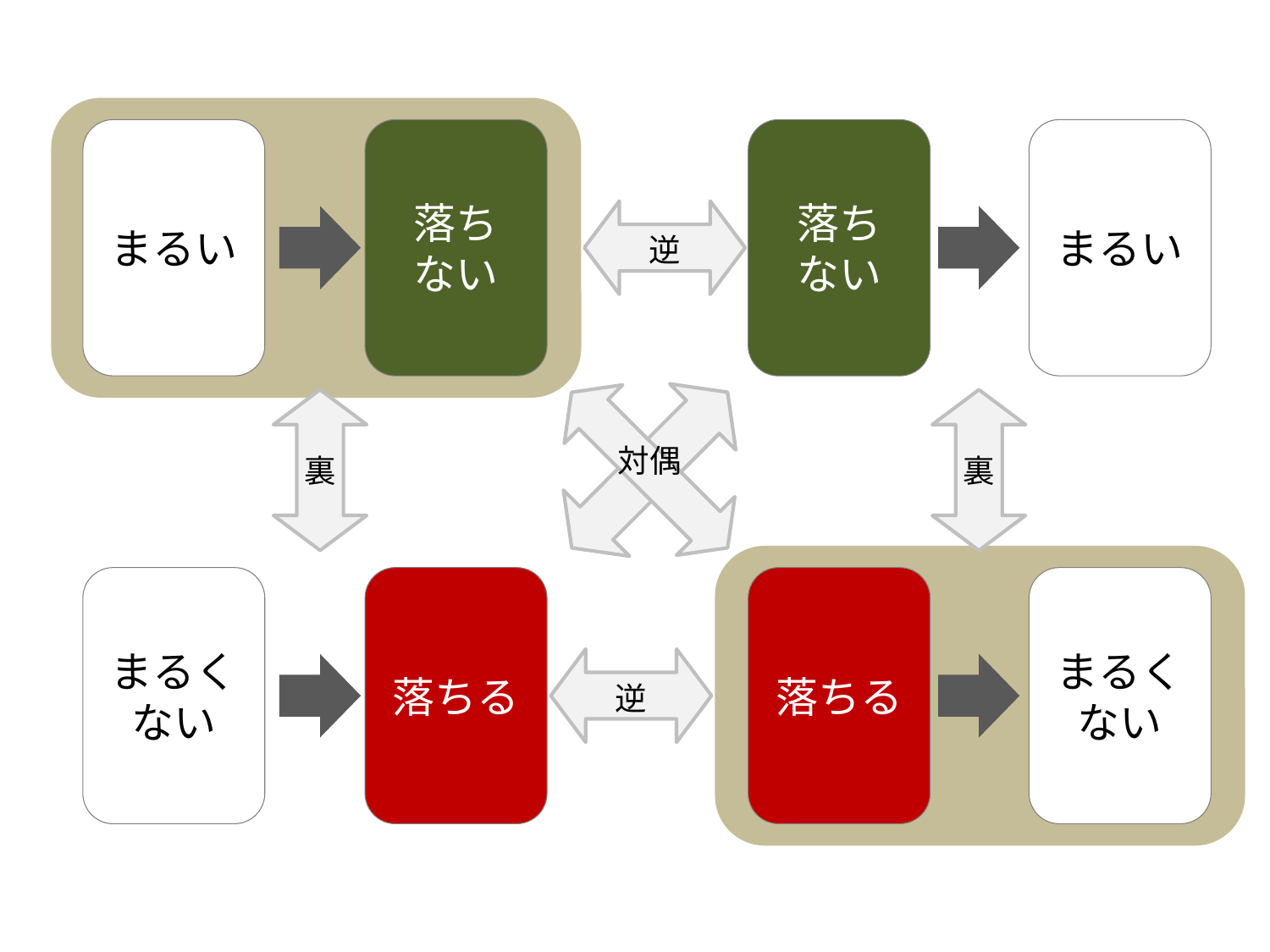

まるい
落ち
ない
落ち
ない
まるい

逆

裏

裏

対偶

逆

まるくない
落ちる
落ちる
まるくない